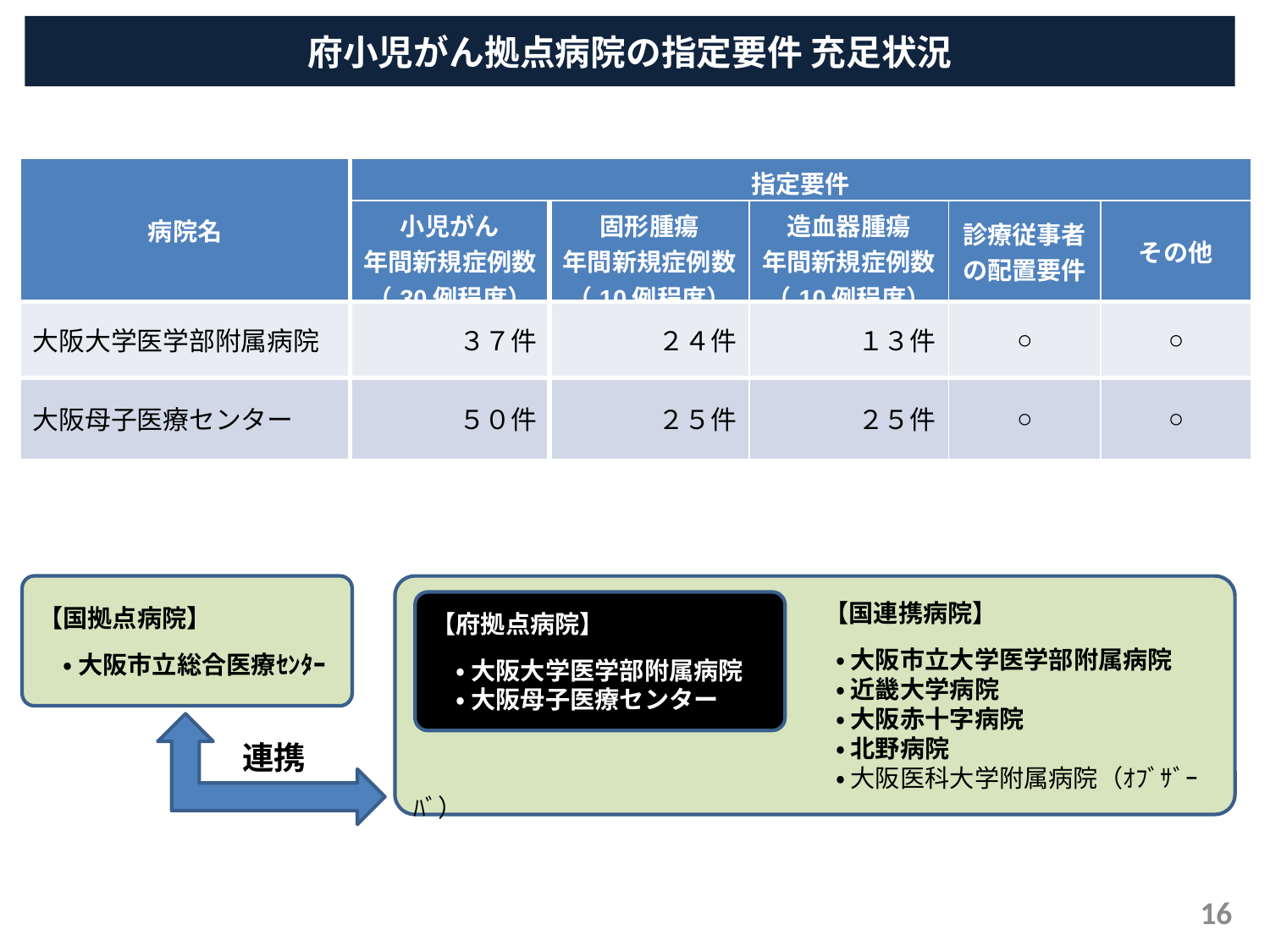

府小児がん拠点病院の指定要件 充足状況
| 病院名 | 指定要件 |  |  |  |  |
| --- | --- | --- | --- | --- | --- |
|  | 小児がん 年間新規症例数 （30例程度） | 固形腫瘍 年間新規症例数 （10例程度） | 造血器腫瘍 年間新規症例数 （10例程度） | 診療従事者の配置要件 | その他 |
| 大阪大学医学部附属病院 | ３７件 | ２４件 | １３件 | ○ | ○ |
| 大阪母子医療センター | ５０件 | ２５件 | ２５件 | ○ | ○ |
【国拠点病院】

　・ 大阪市立総合医療ｾﾝﾀｰ

【国連携病院】

　・ 大阪市立大学医学部附属病院
　・ 近畿大学病院
　・ 大阪赤十字病院
　・ 北野病院
　・ 大阪医科大学附属病院（ｵﾌﾞｻﾞｰﾊﾞ）
【府拠点病院】

　・ 大阪大学医学部附属病院
　・ 大阪母子医療センター

連携
16